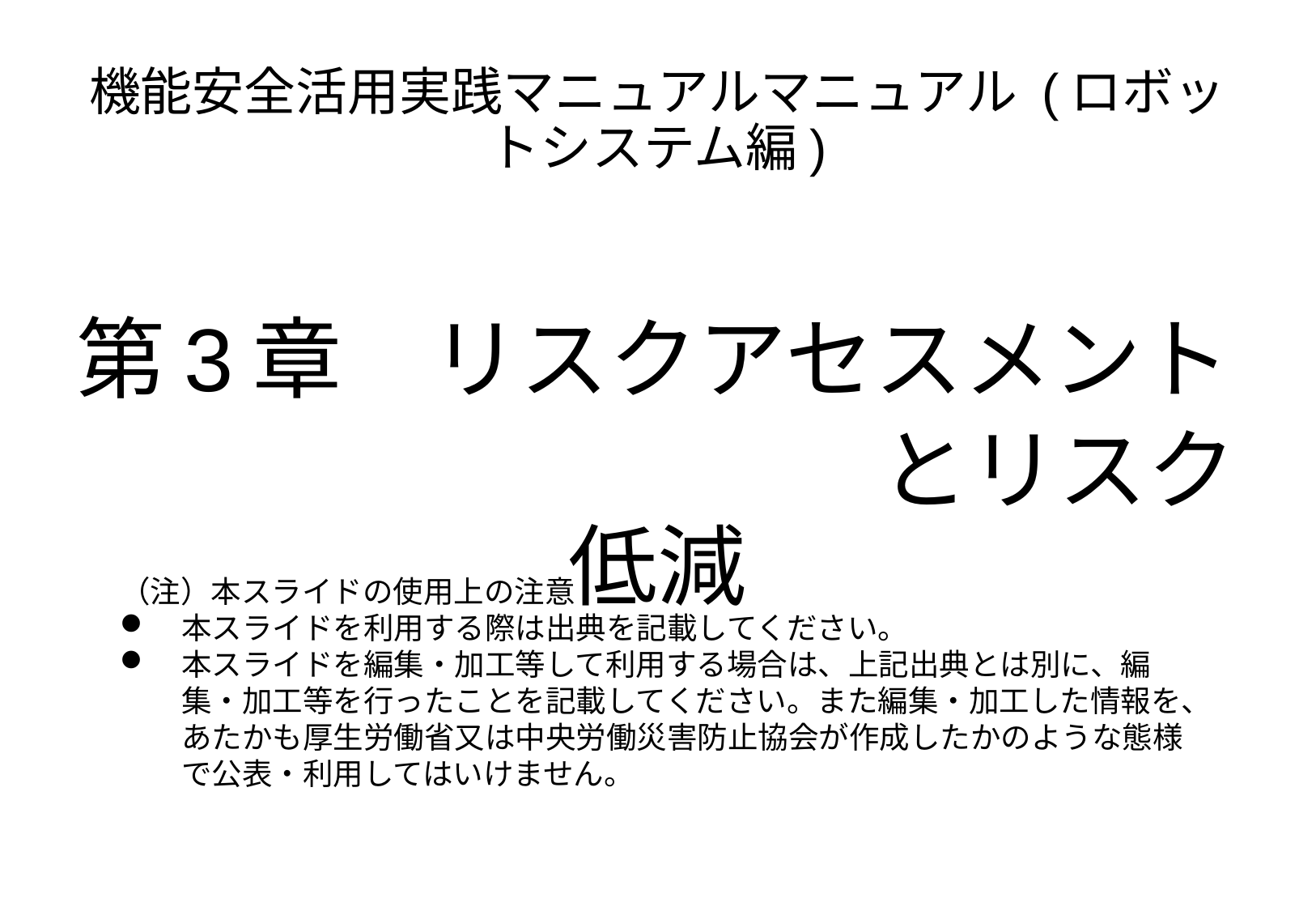

# 機能安全活用実践マニュアルマニュアル (ロボットシステム編)
第3章　リスクアセスメント
　　　　　　　　　とリスク低減
（注）本スライドの使用上の注意
本スライドを利用する際は出典を記載してください。
本スライドを編集・加工等して利用する場合は、上記出典とは別に、編集・加工等を行ったことを記載してください。また編集・加工した情報を、あたかも厚生労働省又は中央労働災害防止協会が作成したかのような態様で公表・利用してはいけません。